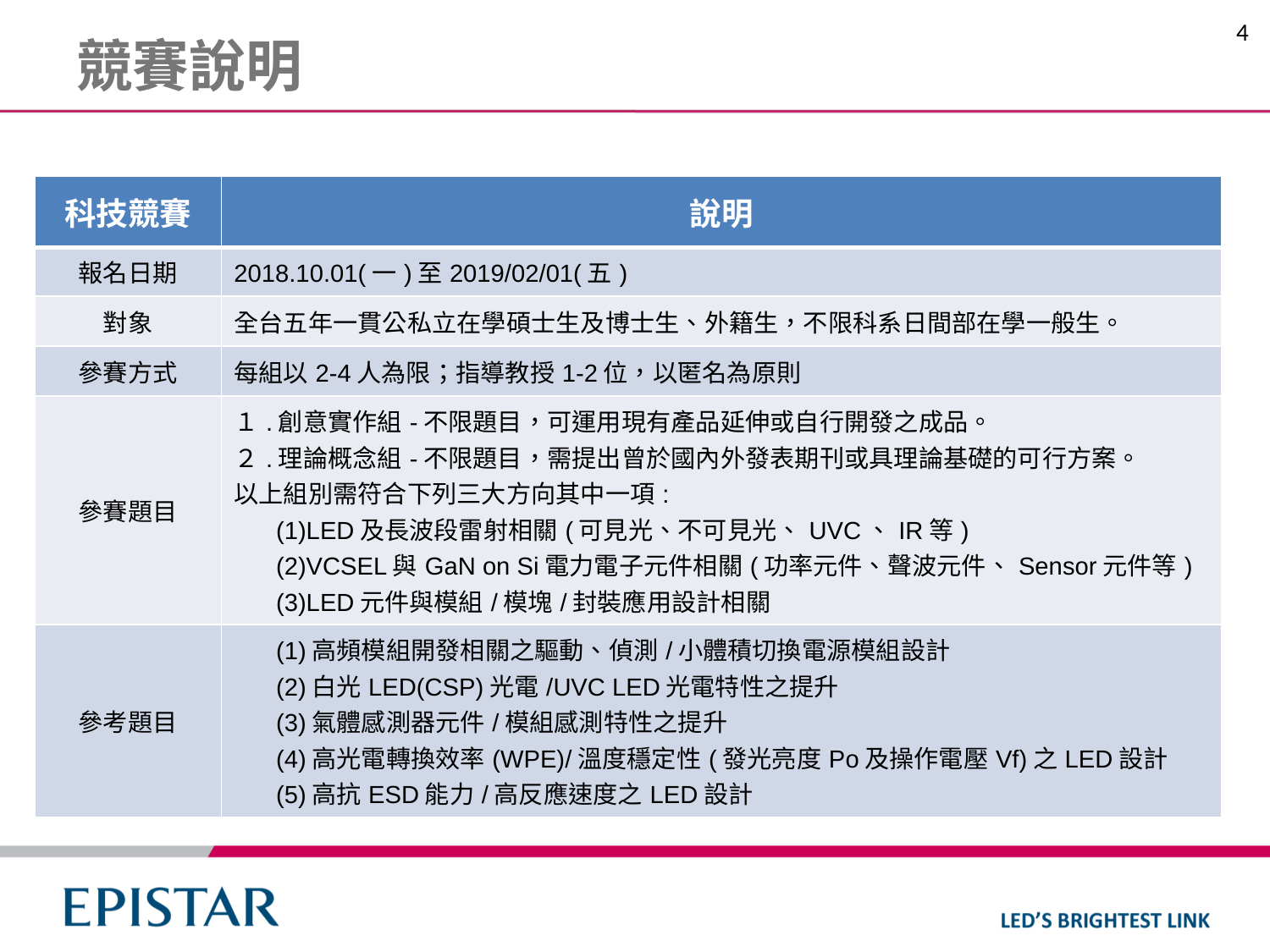

4
# 競賽說明
| 科技競賽 | 說明 |
| --- | --- |
| 報名日期 | 2018.10.01(一)至2019/02/01(五) |
| 對象 | 全台五年一貫公私立在學碩士生及博士生、外籍生，不限科系日間部在學一般生。 |
| 參賽方式 | 每組以2-4人為限；指導教授1-2位，以匿名為原則 |
| 參賽題目 | １.創意實作組-不限題目，可運用現有產品延伸或自行開發之成品。 ２.理論概念組-不限題目，需提出曾於國內外發表期刊或具理論基礎的可行方案。 以上組別需符合下列三大方向其中一項: (1)LED及長波段雷射相關(可見光、不可見光、UVC、IR等) (2)VCSEL與GaN on Si電力電子元件相關(功率元件、聲波元件、Sensor元件等) (3)LED元件與模組/模塊/封裝應用設計相關 |
| 參考題目 | (1)高頻模組開發相關之驅動、偵測/小體積切換電源模組設計 (2)白光LED(CSP)光電/UVC LED光電特性之提升 (3)氣體感測器元件/模組感測特性之提升 (4)高光電轉換效率(WPE)/溫度穩定性(發光亮度Po及操作電壓Vf)之LED設計 (5)高抗ESD能力/高反應速度之LED設計 |